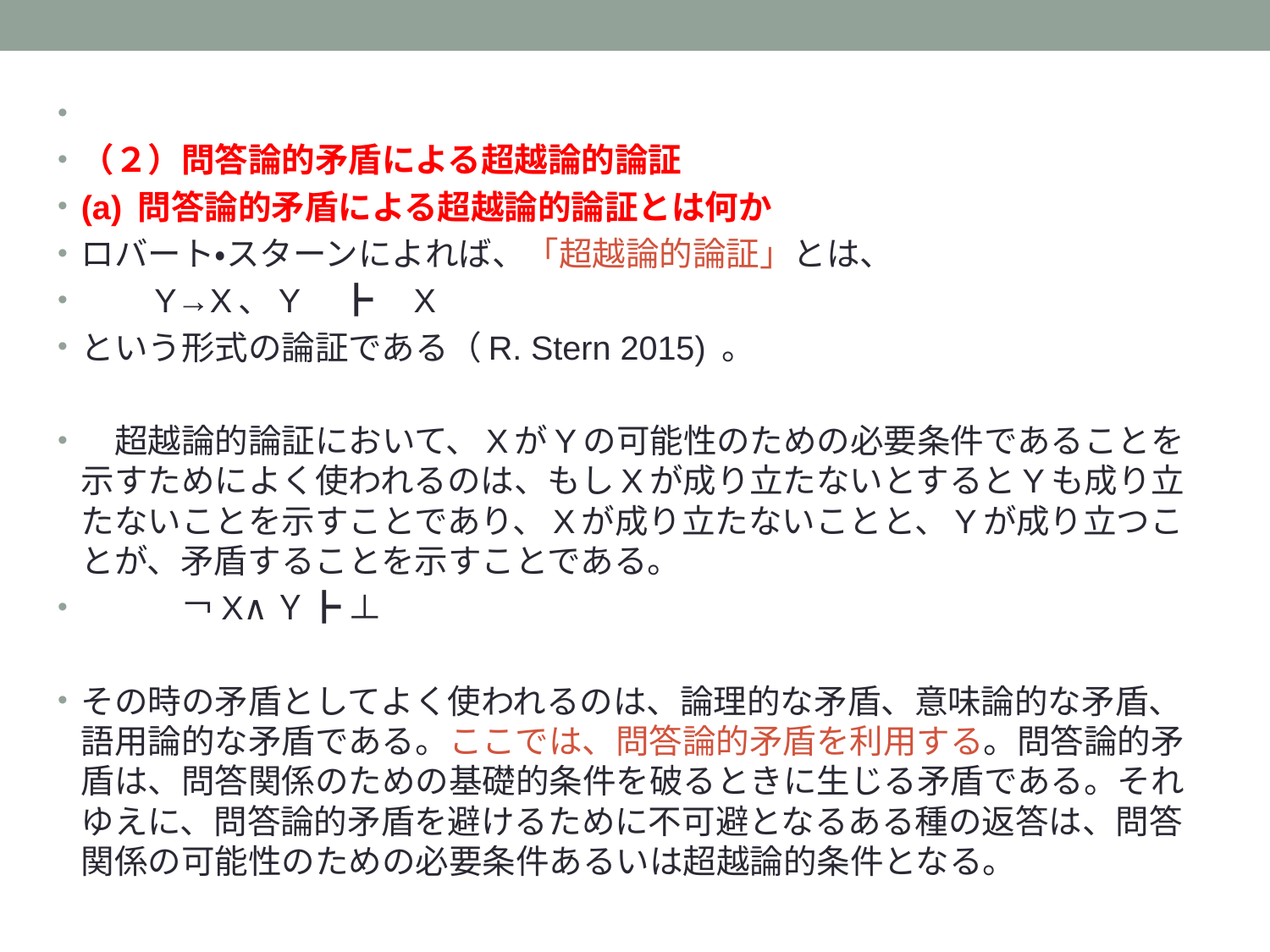

（２）問答論的矛盾による超越論的論証
(a) 問答論的矛盾による超越論的論証とは何か
ロバート・スターンによれば、「超越論的論証」とは、
　　Y→X、Y　┣　X
という形式の論証である（R. Stern 2015) 。

　超越論的論証において、XがYの可能性のための必要条件であることを示すためによく使われるのは、もしXが成り立たないとするとYも成り立たないことを示すことであり、Xが成り立たないことと、Yが成り立つことが、矛盾することを示すことである。
　　　￢X∧Ｙ┣ ⊥

その時の矛盾としてよく使われるのは、論理的な矛盾、意味論的な矛盾、語用論的な矛盾である。ここでは、問答論的矛盾を利用する。問答論的矛盾は、問答関係のための基礎的条件を破るときに生じる矛盾である。それゆえに、問答論的矛盾を避けるために不可避となるある種の返答は、問答関係の可能性のための必要条件あるいは超越論的条件となる。